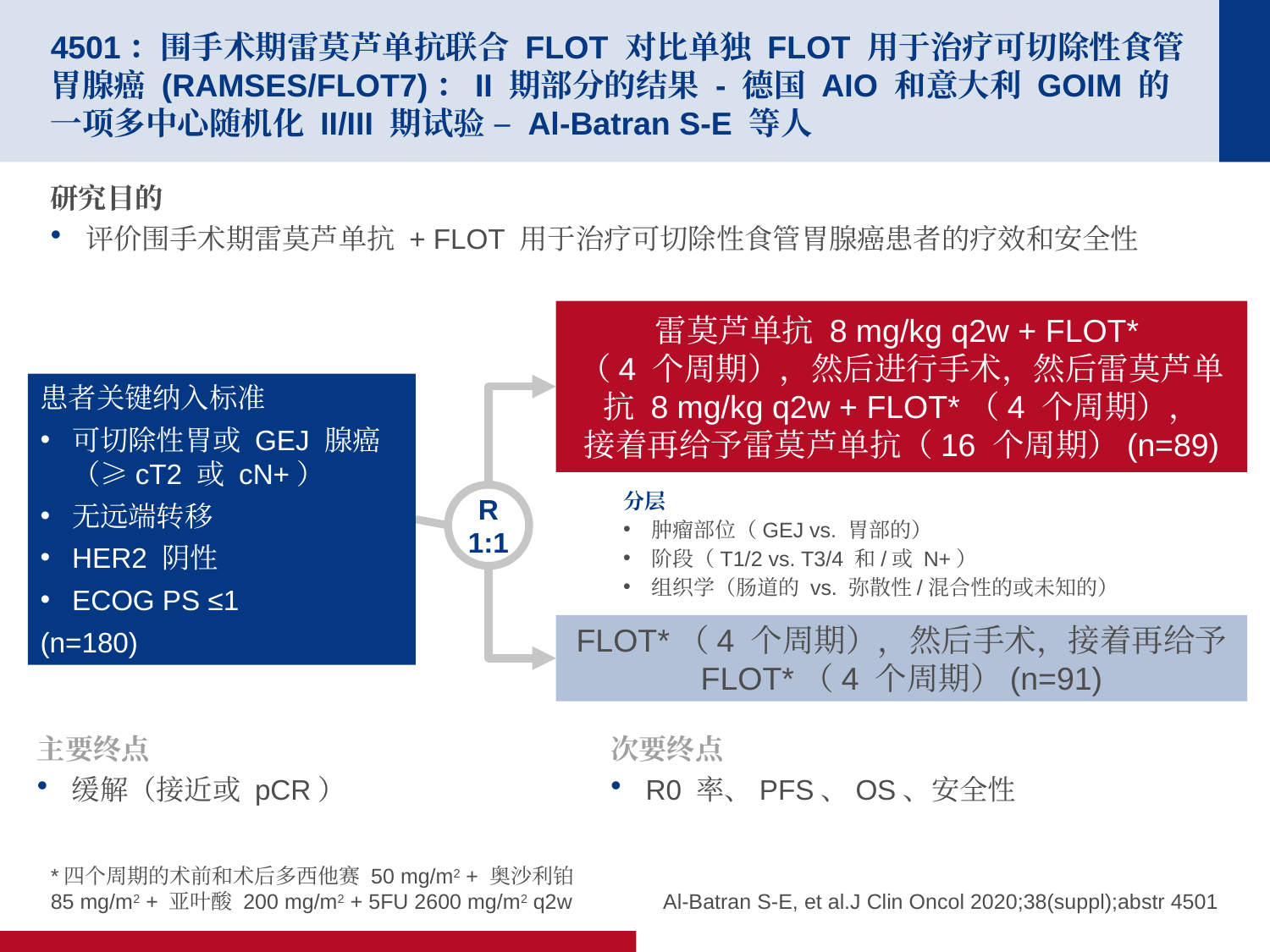

# 4501：围手术期雷莫芦单抗联合 FLOT 对比单独 FLOT 用于治疗可切除性食管胃腺癌 (RAMSES/FLOT7)：II 期部分的结果 - 德国 AIO 和意大利 GOIM 的一项多中心随机化 II/III 期试验 – Al-Batran S-E 等人
研究目的
评价围手术期雷莫芦单抗 + FLOT 用于治疗可切除性食管胃腺癌患者的疗效和安全性
雷莫芦单抗 8 mg/kg q2w + FLOT*
（4 个周期），然后进行手术，然后雷莫芦单抗 8 mg/kg q2w + FLOT*（4 个周期），
接着再给予雷莫芦单抗（16 个周期）(n=89)
患者关键纳入标准
可切除性胃或 GEJ 腺癌
（≥cT2 或 cN+）
无远端转移
HER2 阴性
ECOG PS ≤1
(n=180)
分层
肿瘤部位（GEJ vs. 胃部的）
阶段（T1/2 vs. T3/4 和/或 N+）
组织学（肠道的 vs. 弥散性/混合性的或未知的）
R
1:1
FLOT*（4 个周期），然后手术，接着再给予 FLOT*（4 个周期）(n=91)
主要终点
缓解（接近或 pCR）
次要终点
R0 率、PFS、OS、安全性
*四个周期的术前和术后多西他赛 50 mg/m2 + 奥沙利铂
85 mg/m2 + 亚叶酸 200 mg/m2 + 5FU 2600 mg/m2 q2w
Al-Batran S-E, et al.J Clin Oncol 2020;38(suppl);abstr 4501